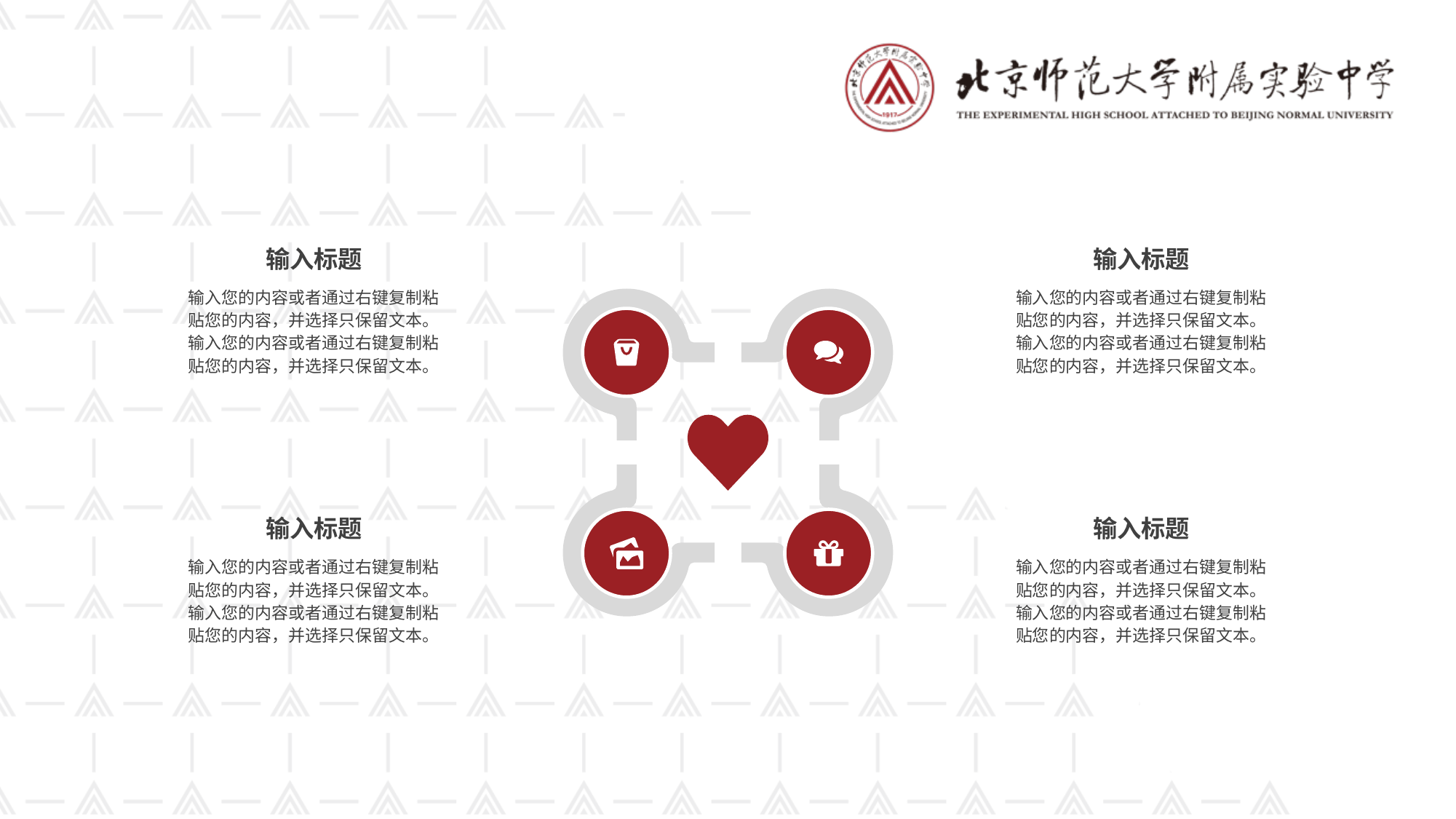

输入标题
输入您的内容或者通过右键复制粘贴您的内容，并选择只保留文本。输入您的内容或者通过右键复制粘贴您的内容，并选择只保留文本。
输入标题
输入您的内容或者通过右键复制粘贴您的内容，并选择只保留文本。输入您的内容或者通过右键复制粘贴您的内容，并选择只保留文本。

输入标题
输入您的内容或者通过右键复制粘贴您的内容，并选择只保留文本。输入您的内容或者通过右键复制粘贴您的内容，并选择只保留文本。
输入标题
输入您的内容或者通过右键复制粘贴您的内容，并选择只保留文本。输入您的内容或者通过右键复制粘贴您的内容，并选择只保留文本。